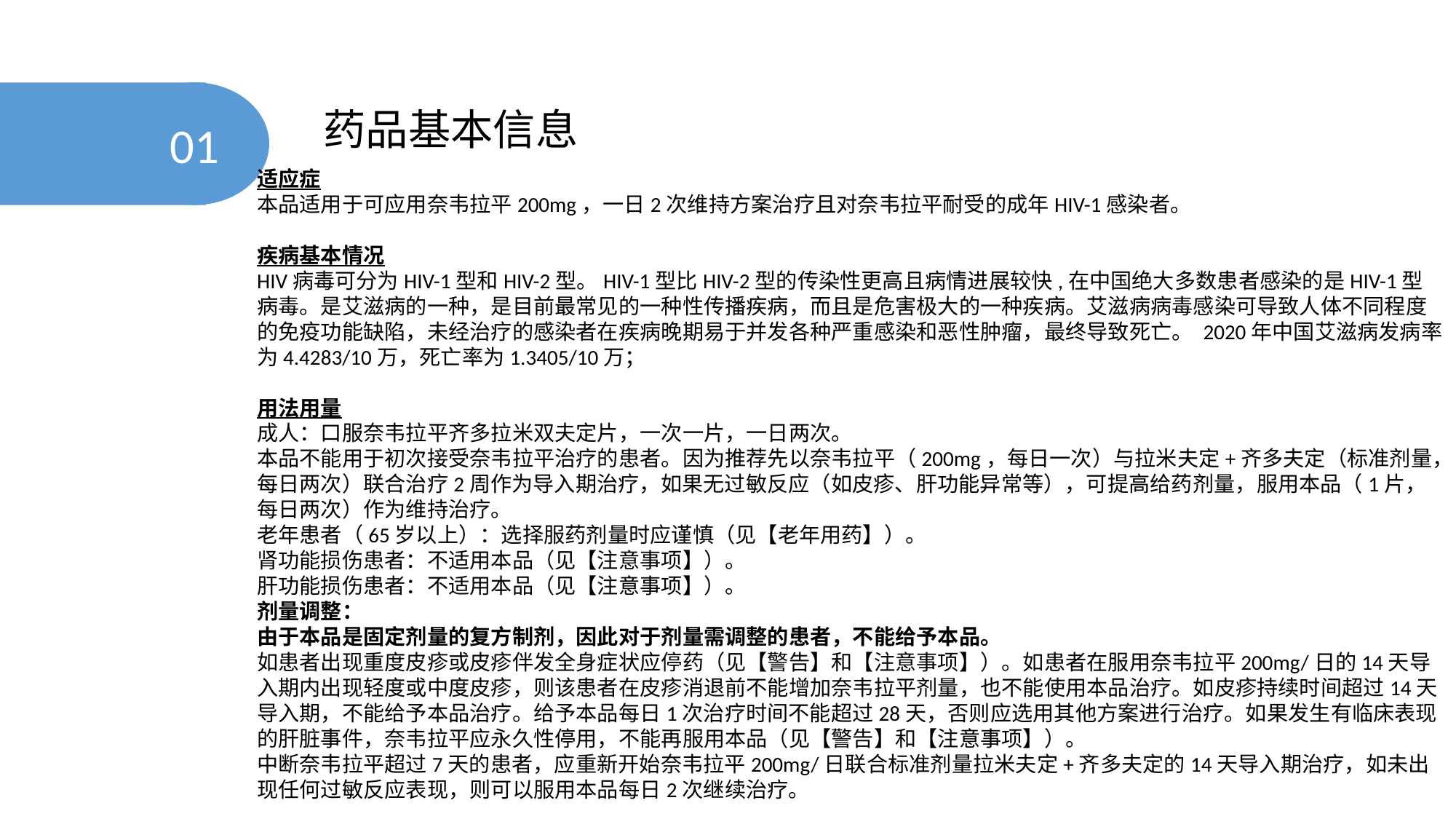

01
药品基本信息
适应症
本品适用于可应用奈韦拉平200mg，一日2次维持方案治疗且对奈韦拉平耐受的成年HIV-1感染者。

疾病基本情况
HIV病毒可分为HIV-1型和HIV-2型。HIV-1型比HIV-2型的传染性更高且病情进展较快,在中国绝大多数患者感染的是HIV-1型病毒。是艾滋病的一种，是目前最常见的一种性传播疾病，而且是危害极大的一种疾病。艾滋病病毒感染可导致人体不同程度的免疫功能缺陷，未经治疗的感染者在疾病晚期易于并发各种严重感染和恶性肿瘤，最终导致死亡。 2020年中国艾滋病发病率为4.4283/10万，死亡率为1.3405/10万；

用法用量
成人：口服奈韦拉平齐多拉米双夫定片，一次一片，一日两次。
本品不能用于初次接受奈韦拉平治疗的患者。因为推荐先以奈韦拉平（200mg，每日一次）与拉米夫定+齐多夫定（标准剂量，每日两次）联合治疗2周作为导入期治疗，如果无过敏反应（如皮疹、肝功能异常等），可提高给药剂量，服用本品（1片，每日两次）作为维持治疗。
老年患者（65岁以上）：选择服药剂量时应谨慎（见【老年用药】）。
肾功能损伤患者：不适用本品（见【注意事项】）。
肝功能损伤患者：不适用本品（见【注意事项】）。
剂量调整：
由于本品是固定剂量的复方制剂，因此对于剂量需调整的患者，不能给予本品。
如患者出现重度皮疹或皮疹伴发全身症状应停药（见【警告】和【注意事项】）。如患者在服用奈韦拉平200mg/日的14天导入期内出现轻度或中度皮疹，则该患者在皮疹消退前不能增加奈韦拉平剂量，也不能使用本品治疗。如皮疹持续时间超过14天导入期，不能给予本品治疗。给予本品每日1次治疗时间不能超过28天，否则应选用其他方案进行治疗。如果发生有临床表现的肝脏事件，奈韦拉平应永久性停用，不能再服用本品（见【警告】和【注意事项】）。
中断奈韦拉平超过7天的患者，应重新开始奈韦拉平200mg/日联合标准剂量拉米夫定+齐多夫定的14天导入期治疗，如未出现任何过敏反应表现，则可以服用本品每日2次继续治疗。